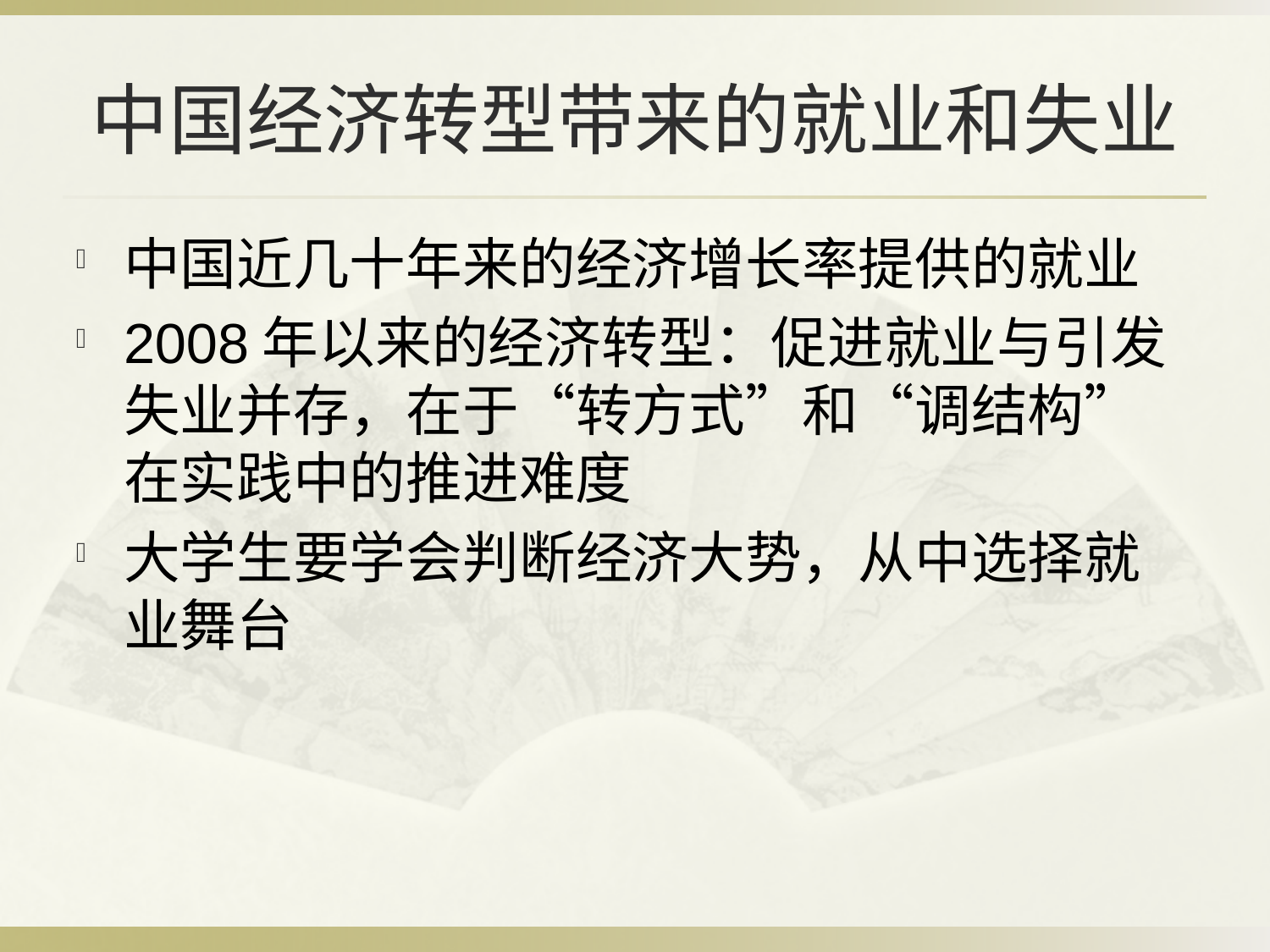

# 中国经济转型带来的就业和失业
中国近几十年来的经济增长率提供的就业
2008年以来的经济转型：促进就业与引发失业并存，在于“转方式”和“调结构”在实践中的推进难度
大学生要学会判断经济大势，从中选择就业舞台